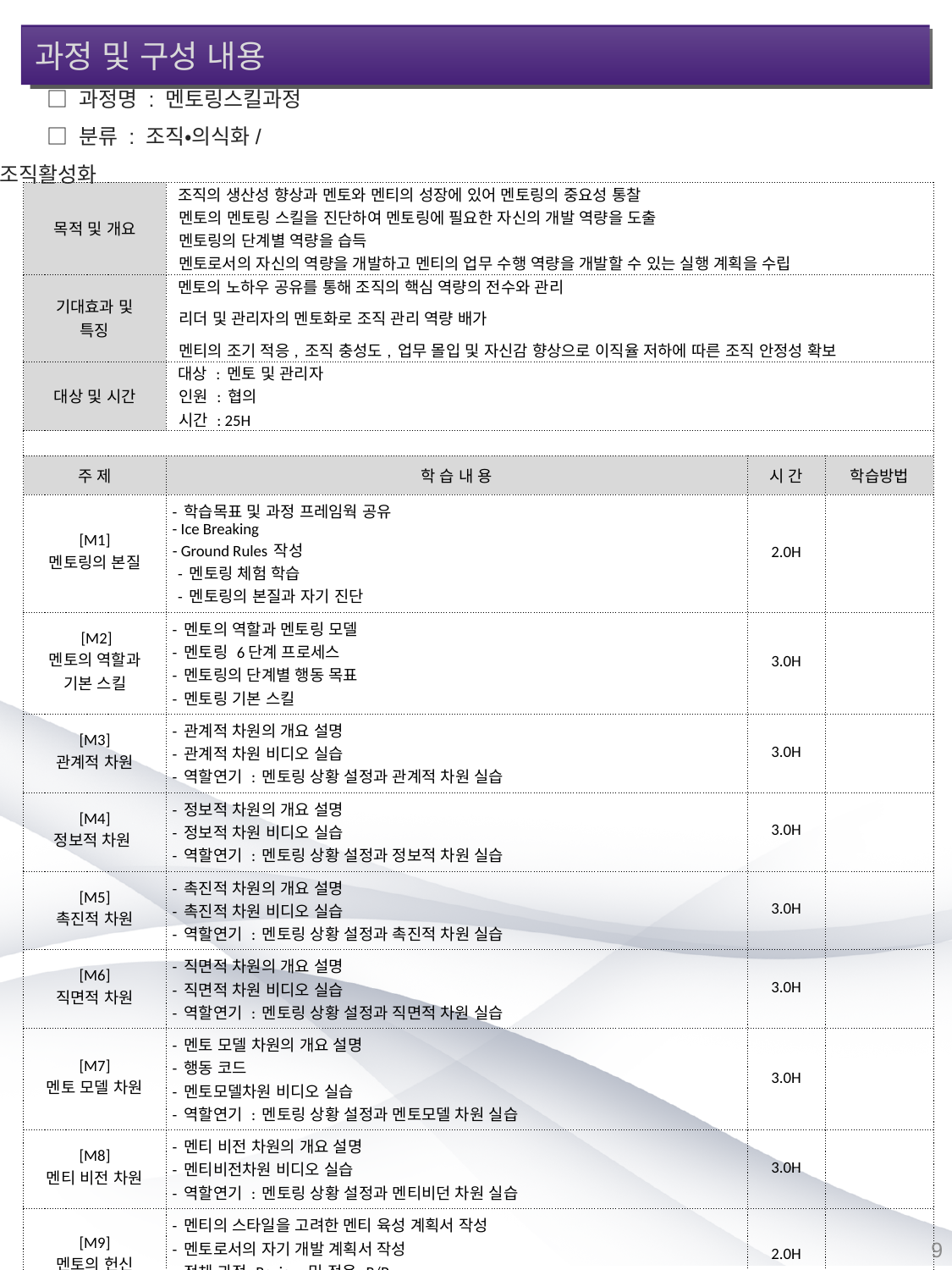

과정 및 구성 내용
□ 과정명 : 멘토링스킬과정
□ 분류 : 조직•의식화/조직활성화
| 목적 및 개요 | 조직의 생산성 향상과 멘토와 멘티의 성장에 있어 멘토링의 중요성 통찰 멘토의 멘토링 스킬을 진단하여 멘토링에 필요한 자신의 개발 역량을 도출 멘토링의 단계별 역량을 습득 멘토로서의 자신의 역량을 개발하고 멘티의 업무 수행 역량을 개발할 수 있는 실행 계획을 수립 |  |  |
| --- | --- | --- | --- |
| 기대효과 및 특징 | 멘토의 노하우 공유를 통해 조직의 핵심 역량의 전수와 관리 리더 및 관리자의 멘토화로 조직 관리 역량 배가 멘티의 조기 적응, 조직 충성도, 업무 몰입 및 자신감 향상으로 이직율 저하에 따른 조직 안정성 확보 |  |  |
| 대상 및 시간 | 대상 : 멘토 및 관리자 인원 : 협의 시간 : 25H |  |  |
|  |  |  |  |
| 주 제 | 학 습 내 용 | 시 간 | 학습방법 |
| [M1] 멘토링의 본질 | - 학습목표 및 과정 프레임웍 공유 - Ice Breaking - Ground Rules 작성 - 멘토링 체험 학습 - 멘토링의 본질과 자기 진단 | 2.0H |  |
| [M2] 멘토의 역할과 기본 스킬 | - 멘토의 역할과 멘토링 모델 - 멘토링 6단계 프로세스 - 멘토링의 단계별 행동 목표 - 멘토링 기본 스킬 | 3.0H |  |
| [M3] 관계적 차원 | - 관계적 차원의 개요 설명 - 관계적 차원 비디오 실습 - 역할연기 : 멘토링 상황 설정과 관계적 차원 실습 | 3.0H |  |
| [M4] 정보적 차원 | - 정보적 차원의 개요 설명 - 정보적 차원 비디오 실습 - 역할연기 : 멘토링 상황 설정과 정보적 차원 실습 | 3.0H |  |
| [M5] 촉진적 차원 | - 촉진적 차원의 개요 설명 - 촉진적 차원 비디오 실습 - 역할연기 : 멘토링 상황 설정과 촉진적 차원 실습 | 3.0H |  |
| [M6] 직면적 차원 | - 직면적 차원의 개요 설명 - 직면적 차원 비디오 실습 - 역할연기 : 멘토링 상황 설정과 직면적 차원 실습 | 3.0H |  |
| [M7] 멘토 모델 차원 | - 멘토 모델 차원의 개요 설명 - 행동 코드 - 멘토모델차원 비디오 실습 - 역할연기 : 멘토링 상황 설정과 멘토모델 차원 실습 | 3.0H |  |
| [M8] 멘티 비전 차원 | - 멘티 비전 차원의 개요 설명 - 멘티비전차원 비디오 실습 - 역할연기 : 멘토링 상황 설정과 멘티비던 차원 실습 | 3.0H |  |
| [M9] 멘토의 헌신 | - 멘티의 스타일을 고려한 멘티 육성 계획서 작성 - 멘토로서의 자기 개발 계획서 작성 - 전체 과정 Review 및 적용 R/P - Wrap-Up | 2.0H |  |
9